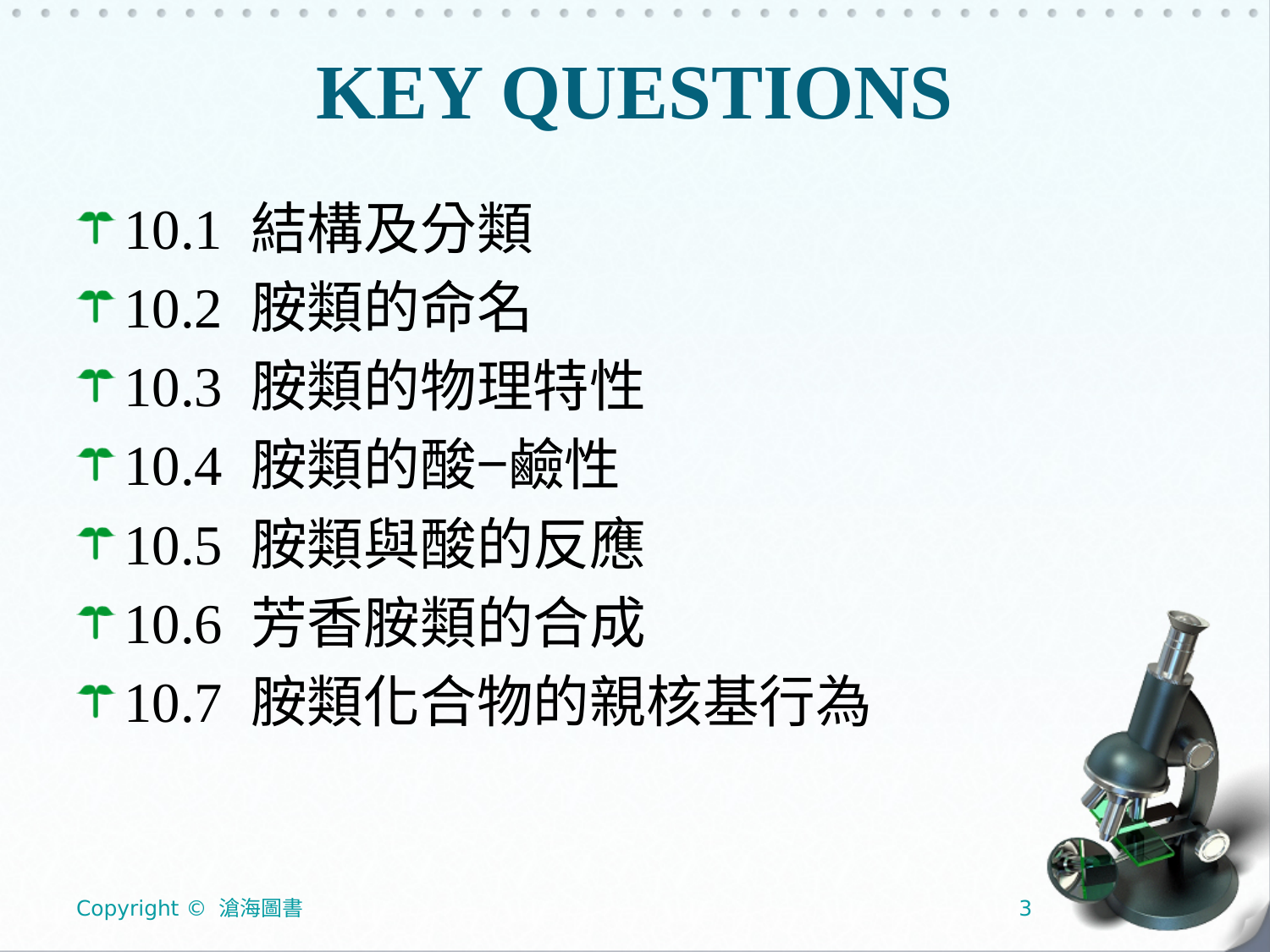

# KEY QUESTIONS
10.1 結構及分類
10.2 胺類的命名
10.3 胺類的物理特性
10.4 胺類的酸−鹼性
10.5 胺類與酸的反應
10.6 芳香胺類的合成
10.7 胺類化合物的親核基行為
Copyright © 滄海圖書
3